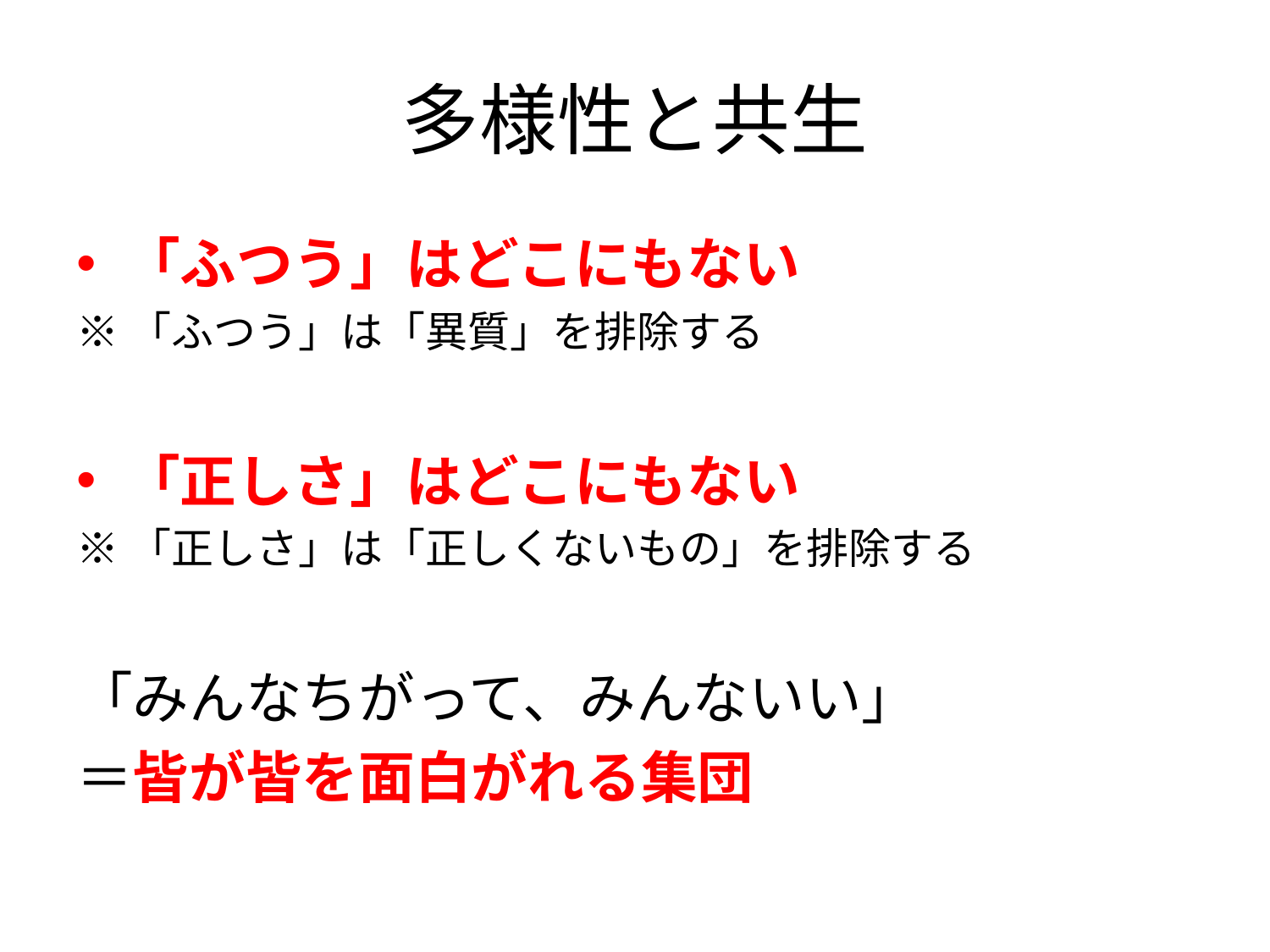

# 多様性と共生
「ふつう」はどこにもない
※「ふつう」は「異質」を排除する

「正しさ」はどこにもない
※「正しさ」は「正しくないもの」を排除する

「みんなちがって、みんないい」
＝皆が皆を面白がれる集団